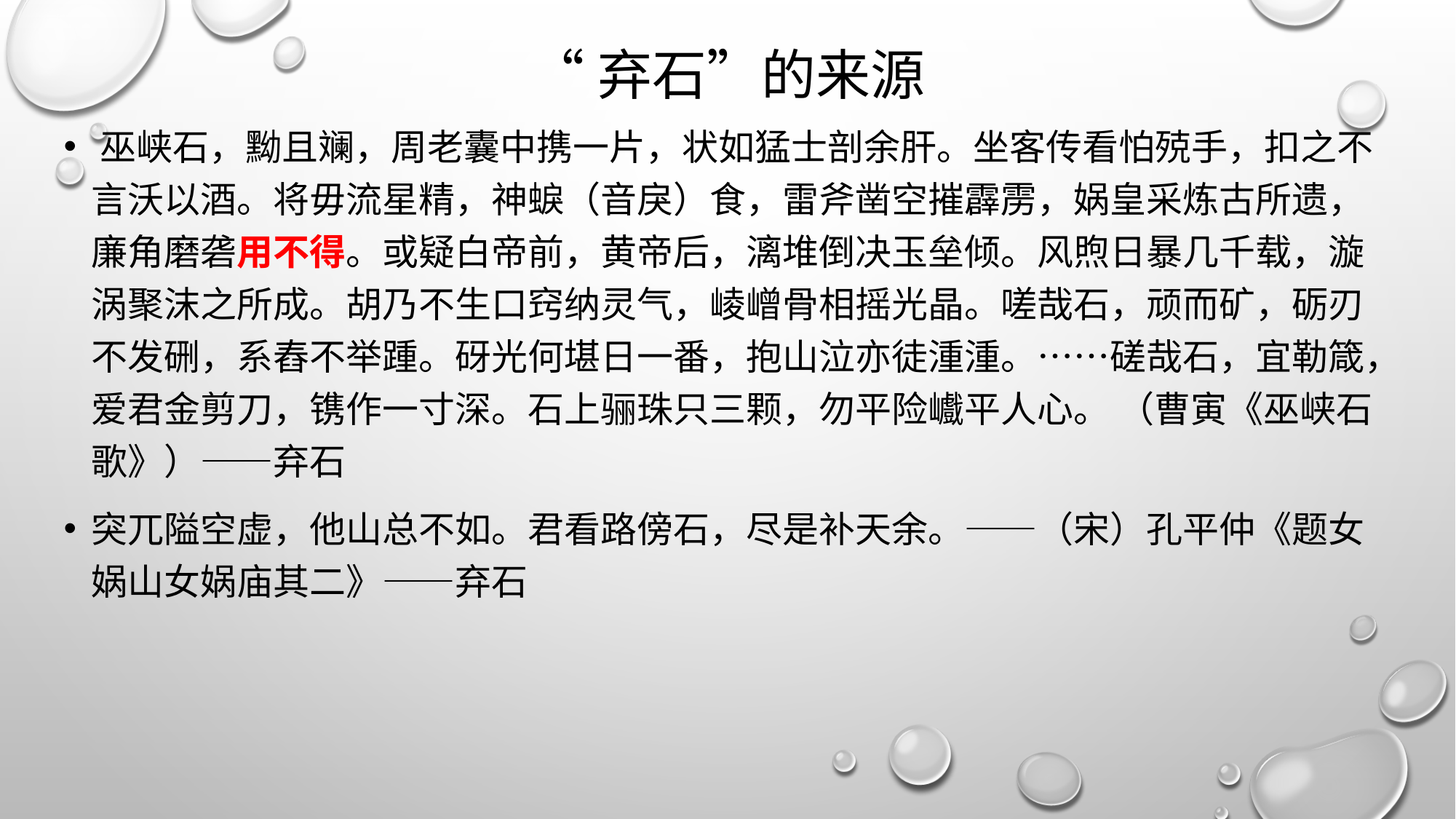

# “弃石”的来源
​巫峡石，黝且斓，周老囊中携一片，状如猛士剖余肝。坐客传看怕殑手，扣之不言沃以酒。​将毋流星精，神蜧（音戾）食，雷斧凿空摧霹雳，娲皇采炼古所遗，廉角磨砻用不得。或疑白帝前，黄帝后，漓堆倒决玉垒倾。风煦日暴几千载，漩涡聚沫之所成。胡乃不生口窍纳灵气，崚嶒骨相摇光晶。嗟哉石，顽而矿，砺刃不发硎，系舂不举踵。砑光何堪日一番，抱山泣亦徒湩湩。……磋哉石，宜勒箴，爱君金剪刀，镌作一寸深。石上骊珠只三颗，勿平险巇平人心。 （曹寅《巫峡石歌》）——弃石
突兀隘空虚，他山总不如。君看路傍石，尽是补天余。——（宋）孔平仲《题女娲山女娲庙其二》——弃石